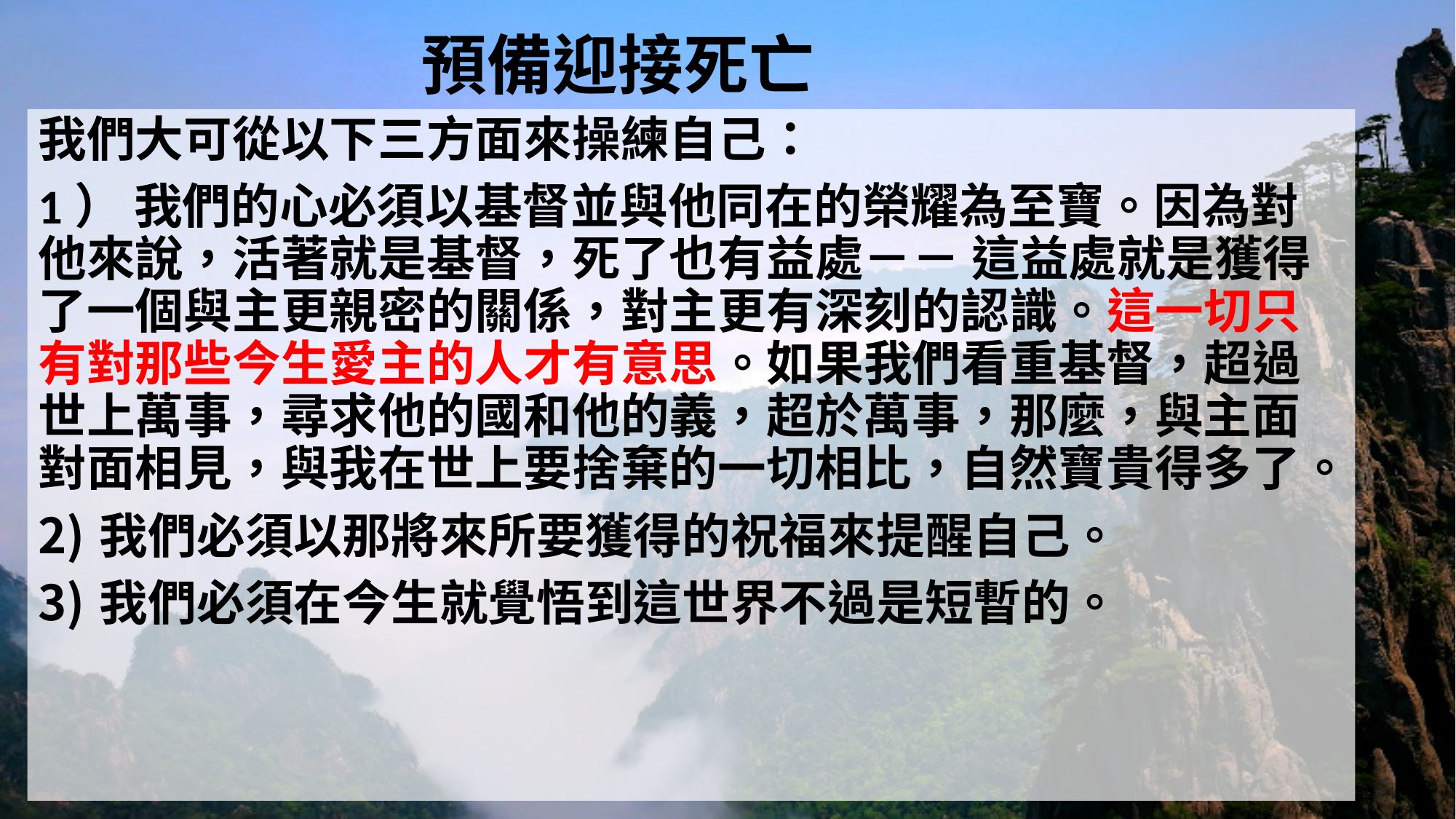

# 預備迎接死亡
我們大可從以下三方面來操練自己：
1） 我們的心必須以基督並與他同在的榮耀為至寶。因為對他來說，活著就是基督，死了也有益處－－ 這益處就是獲得了一個與主更親密的關係，對主更有深刻的認識。這一切只有對那些今生愛主的人才有意思。如果我們看重基督，超過世上萬事，尋求他的國和他的義，超於萬事，那麼，與主面對面相見，與我在世上要捨棄的一切相比，自然寶貴得多了。
我們必須以那將來所要獲得的祝福來提醒自己。
我們必須在今生就覺悟到這世界不過是短暫的。